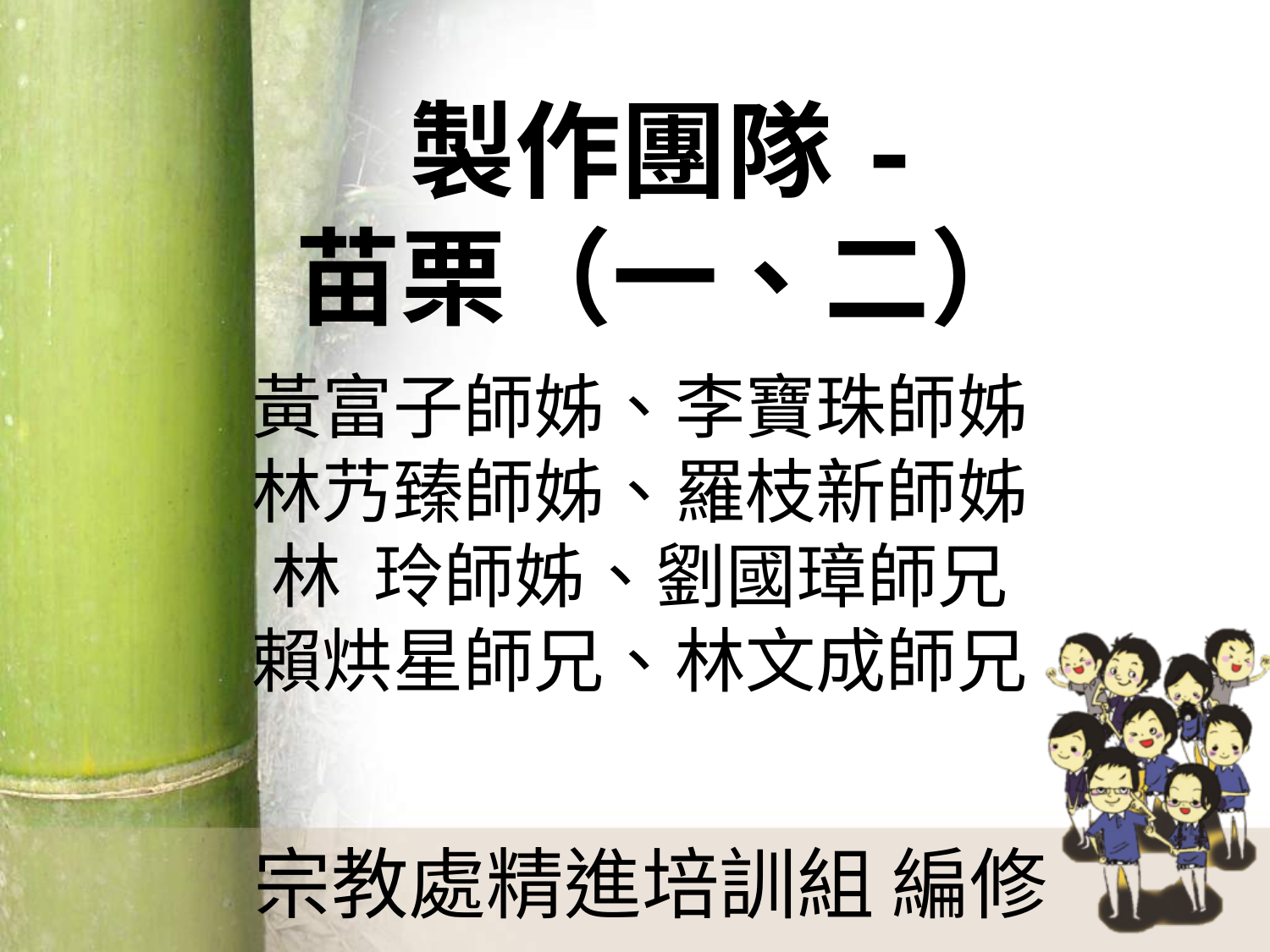

# 製作團隊- 苗栗（一、二）
黃富子師姊、李寶珠師姊
林艿臻師姊、羅枝新師姊
林  玲師姊、劉國璋師兄
賴烘星師兄、林文成師兄
宗教處精進培訓組 編修